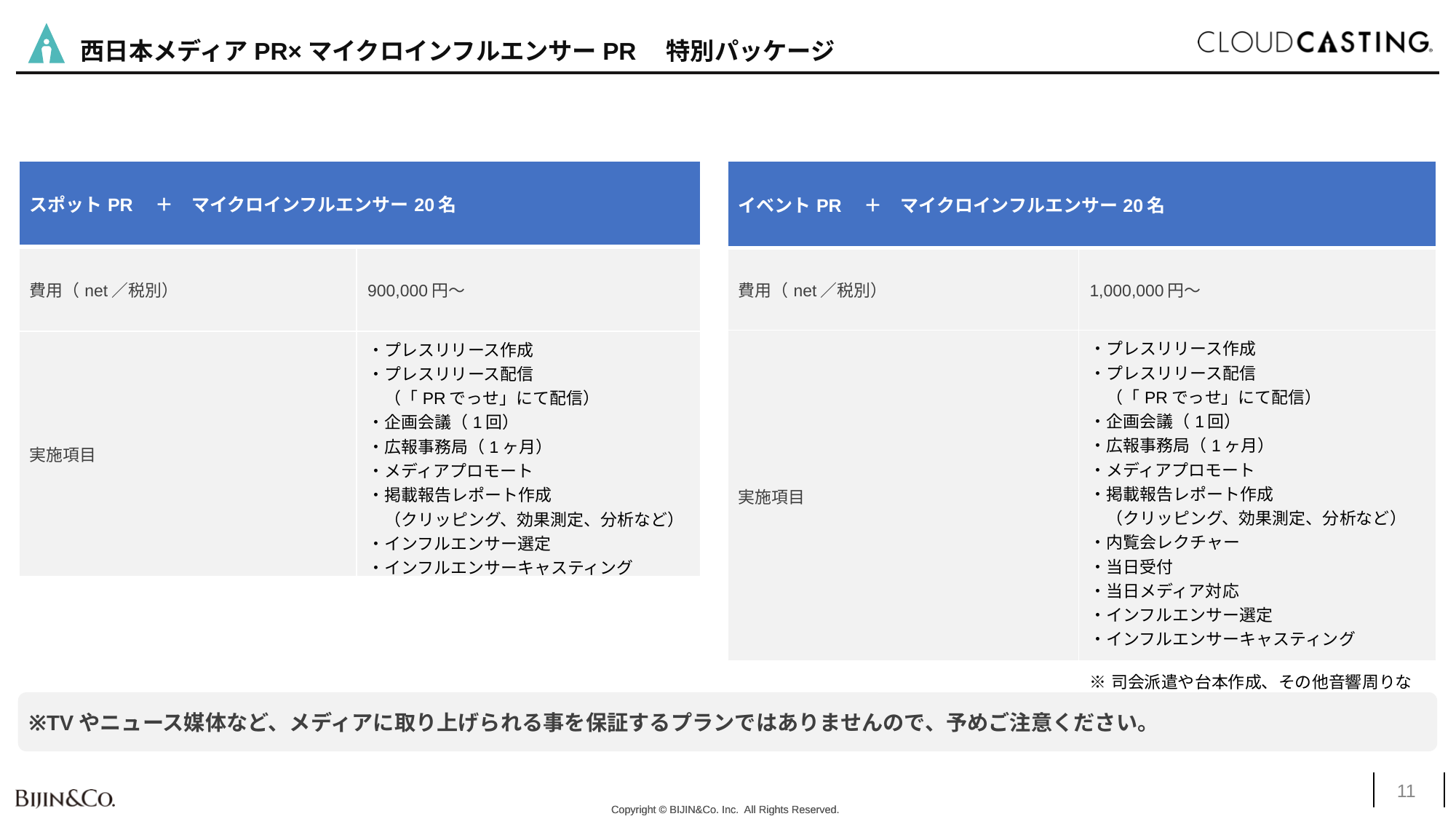

西日本メディアPR×マイクロインフルエンサーPR　特別パッケージ
| イベントPR　＋　マイクロインフルエンサー20名 |  |
| --- | --- |
| 費用（net／税別） | 1,000,000円〜 |
| 実施項目 | ・プレスリリース作成 ・プレスリリース配信 　（「PRでっせ」にて配信） ・企画会議（1回） ・広報事務局（1ヶ月） ・メディアプロモート ・掲載報告レポート作成 　（クリッピング、効果測定、分析など） ・内覧会レクチャー ・当日受付 ・当日メディア対応 ・インフルエンサー選定 ・インフルエンサーキャスティング ※司会派遣や台本作成、その他音響周りなど、イベント制作部分について別途費用。 |
| スポットPR　＋　マイクロインフルエンサー20名 |  |
| --- | --- |
| 費用（net／税別） | 900,000円〜 |
| 実施項目 | ・プレスリリース作成 ・プレスリリース配信 　（「PRでっせ」にて配信） ・企画会議（1回） ・広報事務局（1ヶ月） ・メディアプロモート ・掲載報告レポート作成 　（クリッピング、効果測定、分析など） ・インフルエンサー選定 ・インフルエンサーキャスティング |
※TVやニュース媒体など、メディアに取り上げられる事を保証するプランではありませんので、予めご注意ください。
11